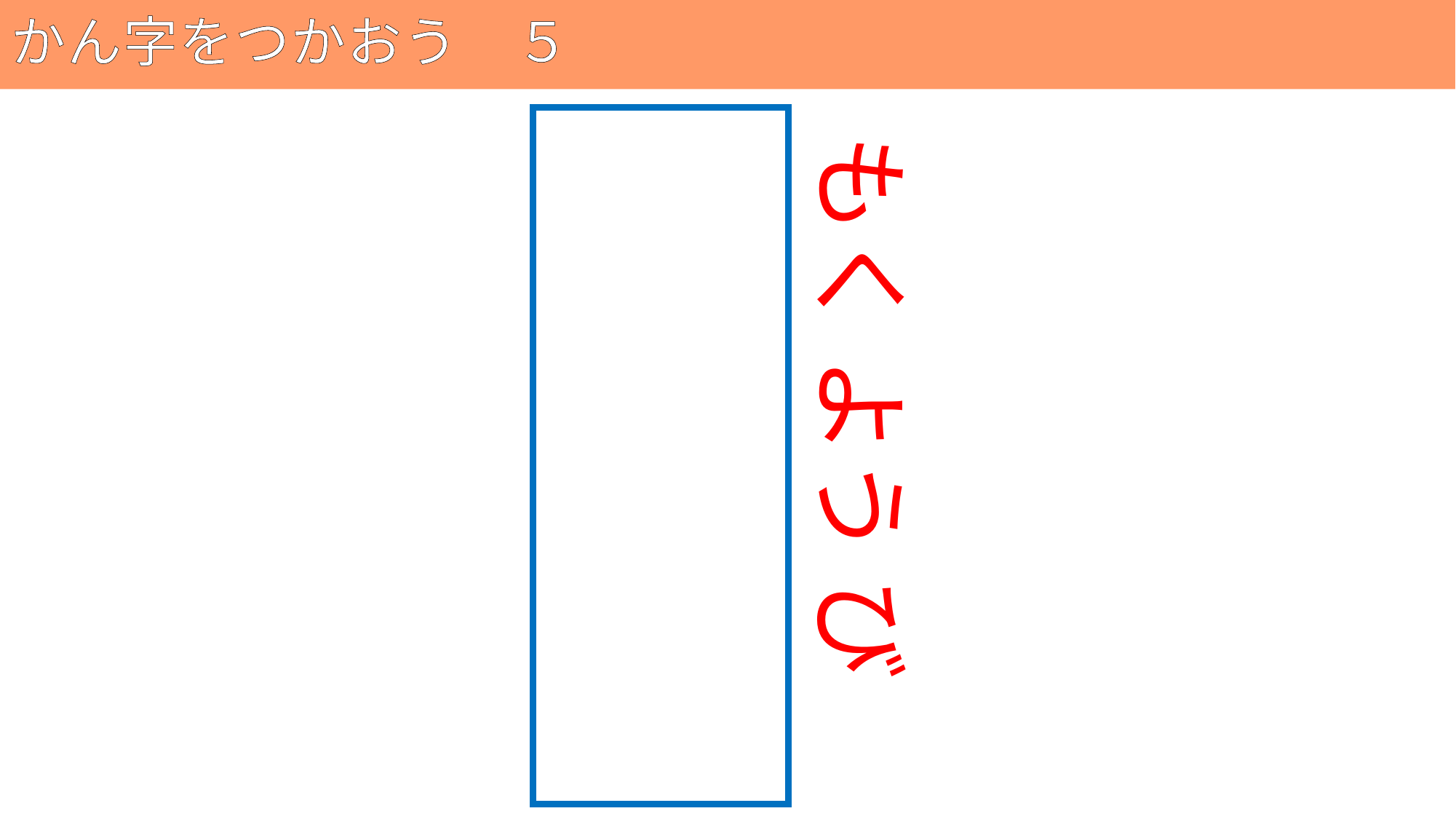

# かん字をつかおう　５
70

木曜日
もく よう び